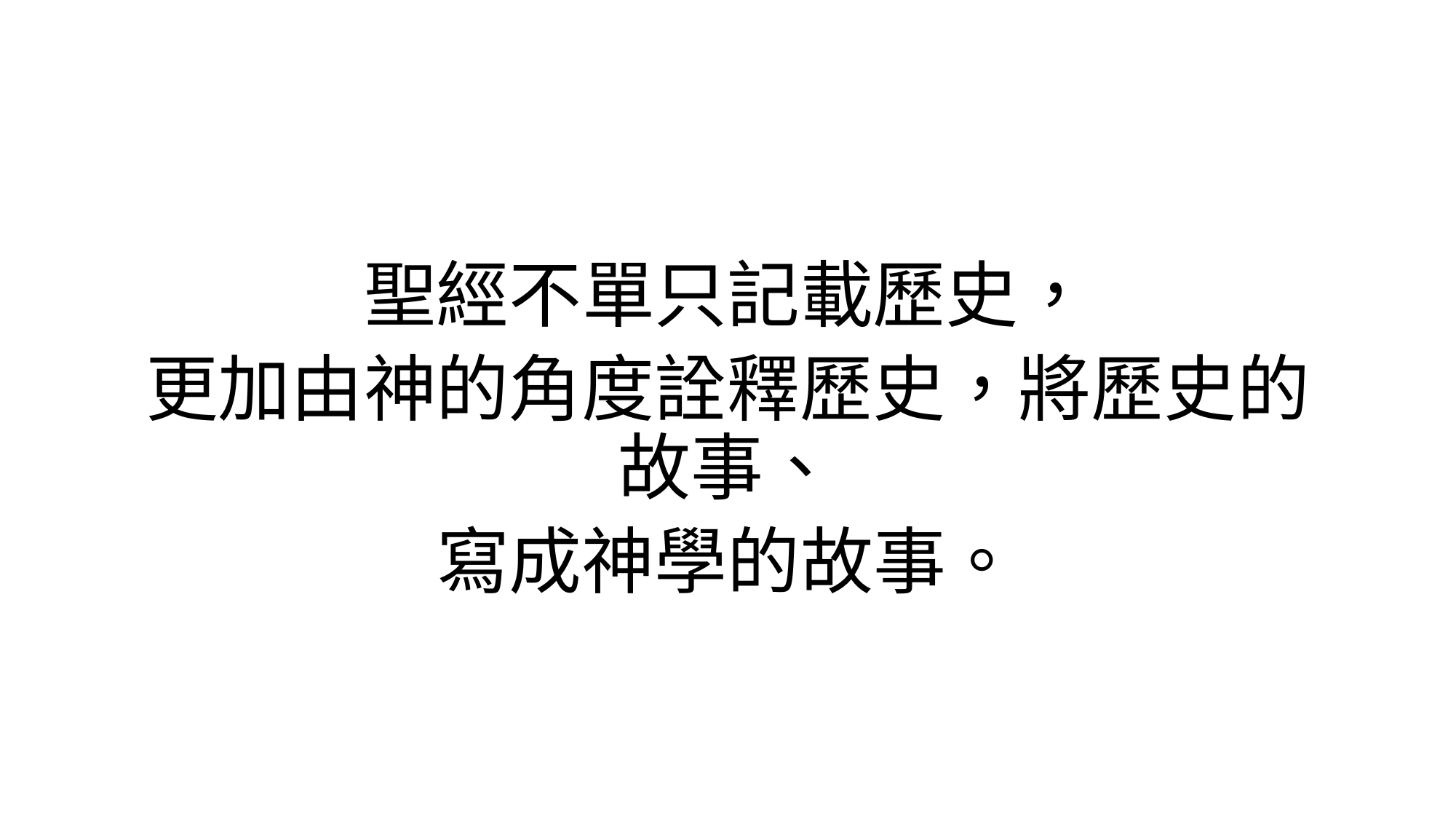

#
聖經不單只記載歷史，
更加由神的角度詮釋歷史，將歷史的故事、
寫成神學的故事。